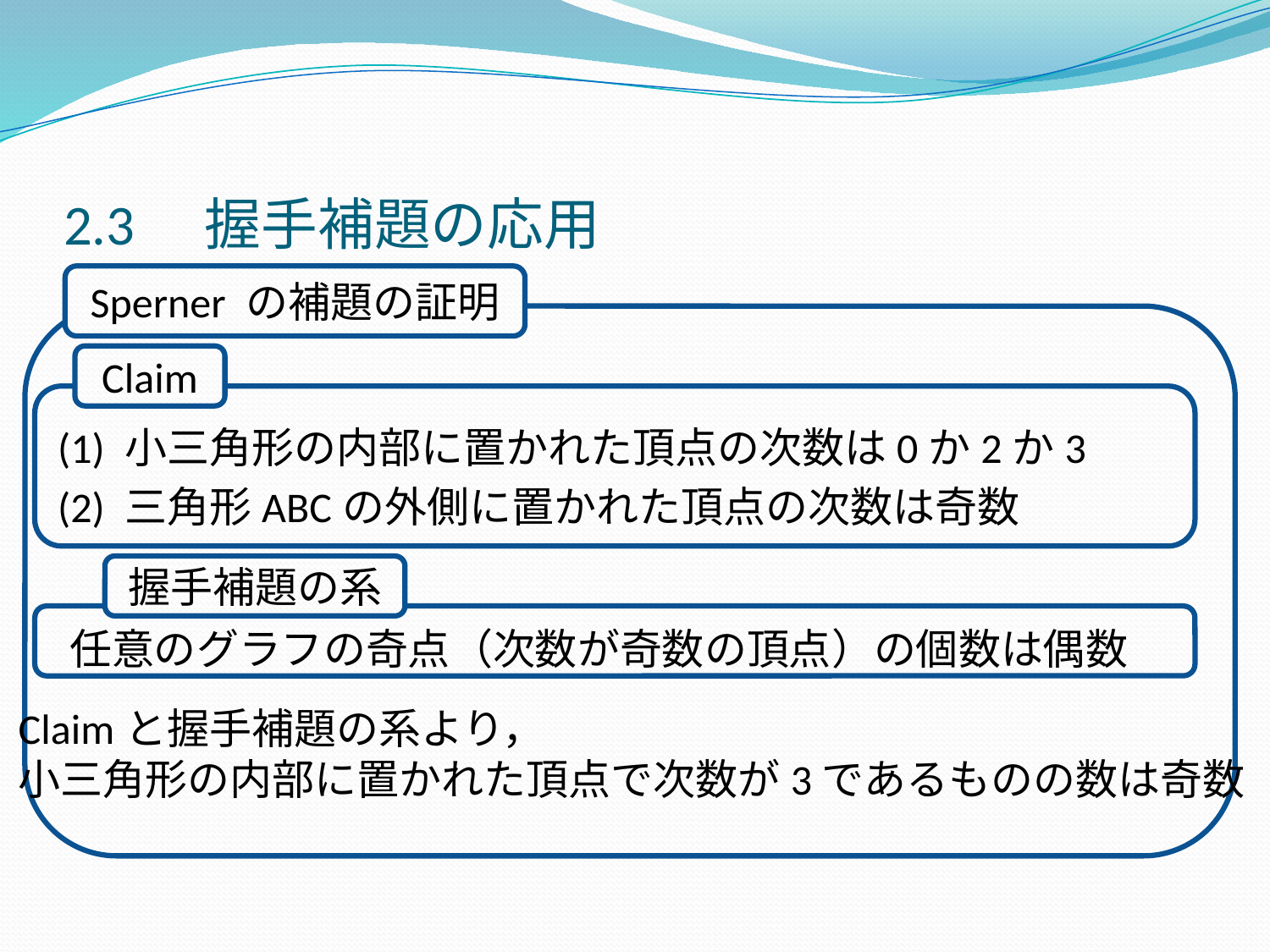

# 2.3　握手補題の応用
Sperner の補題の証明

(1) 小三角形の内部に置かれた頂点の次数は0か2か3
(2) 三角形ABCの外側に置かれた頂点の次数は奇数

Claim

握手補題の系

任意のグラフの奇点（次数が奇数の頂点）の個数は偶数

Claimと握手補題の系より，
小三角形の内部に置かれた頂点で次数が3であるものの数は奇数